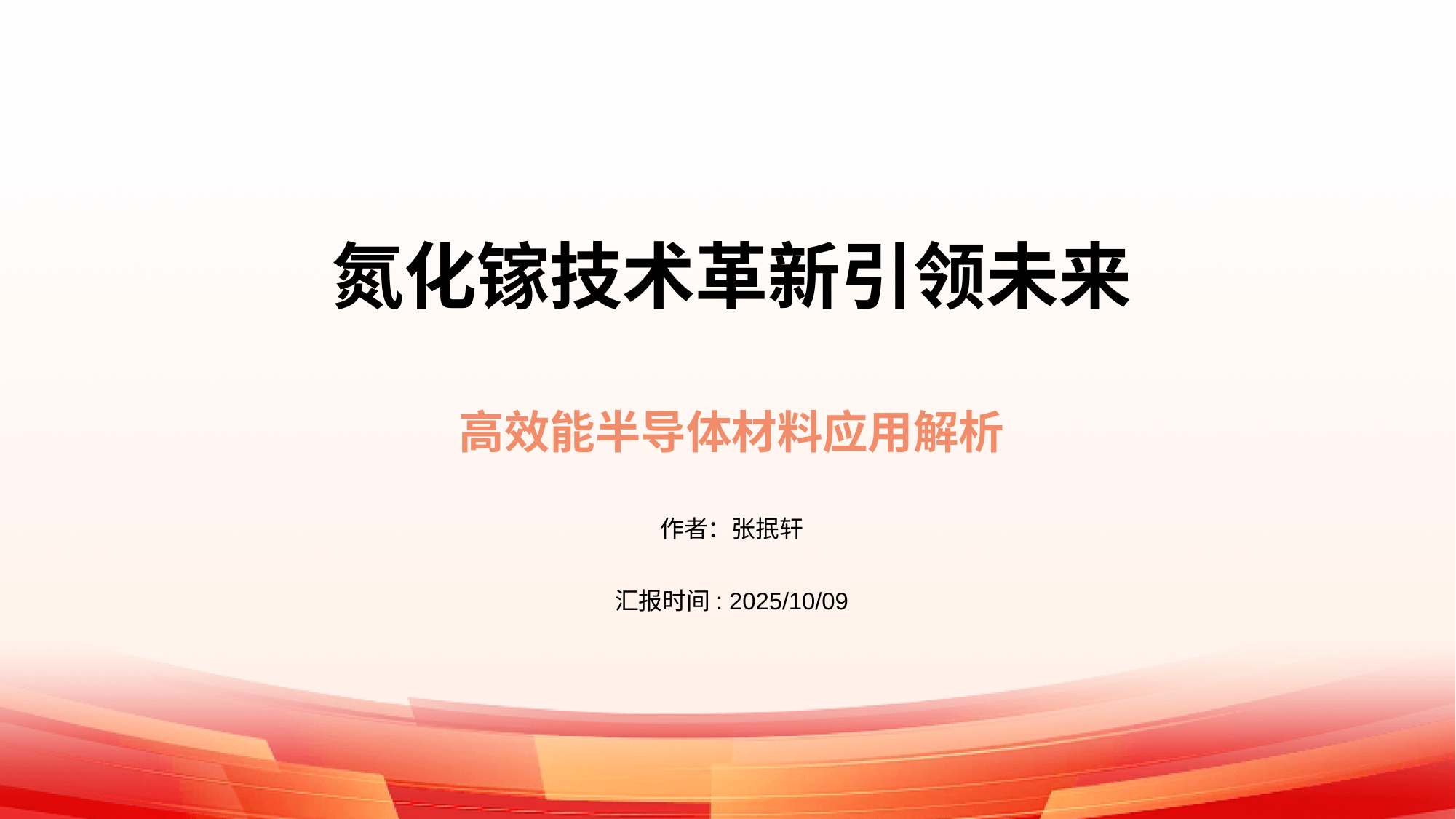

氮化镓技术革新引领未来
高效能半导体材料应用解析

作者：张抿轩

汇报时间: 2025/10/09